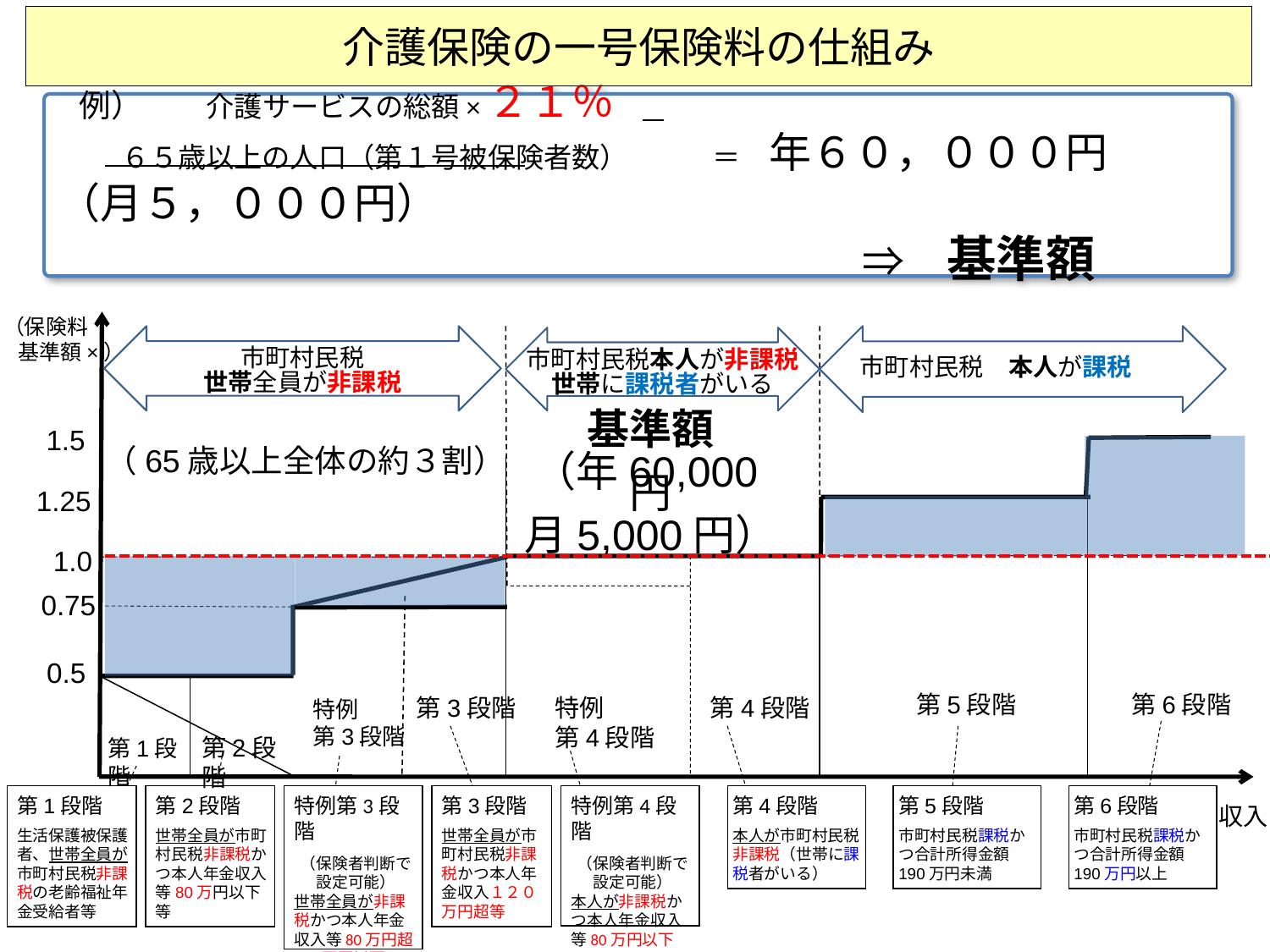

介護保険の一号保険料の仕組み

　例）　　　介護サービスの総額×２１％
　　　６５歳以上の人口（第１号被保険者数）　　　＝　年６０，０００円　（月５，０００円）
　　　　　　　　　　　　　　　　　　　⇒　基準額

（保険料
  基準額×）

市町村民税
世帯全員が非課税
市町村民税　本人が課税

市町村民税本人が非課税
世帯に課税者がいる
1.5
基準額
（年60,000円
月5,000円）

（65歳以上全体の約３割）

1.25

1.0

0.75

0.5

第5段階
第6段階
特例
第4段階
第3段階
第4段階
特例
第3段階

第2段階
第1段階

第1段階
生活保護被保護者、世帯全員が市町村民税非課税の老齢福祉年金受給者等
第2段階
世帯全員が市町村民税非課税かつ本人年金収入等80万円以下等
特例第3段階

（保険者判断で
設定可能）
世帯全員が非課税かつ本人年金収入等80万円超120万円以下
第3段階
世帯全員が市町村民税非課税かつ本人年金収入１２０万円超等
特例第4段階

（保険者判断で
設定可能）
本人が非課税かつ本人年金収入等80万円以下
第4段階
本人が市町村民税非課税（世帯に課税者がいる）
第5段階
市町村民税課税かつ合計所得金額190万円未満
第6段階
市町村民税課税かつ合計所得金額190万円以上
収入